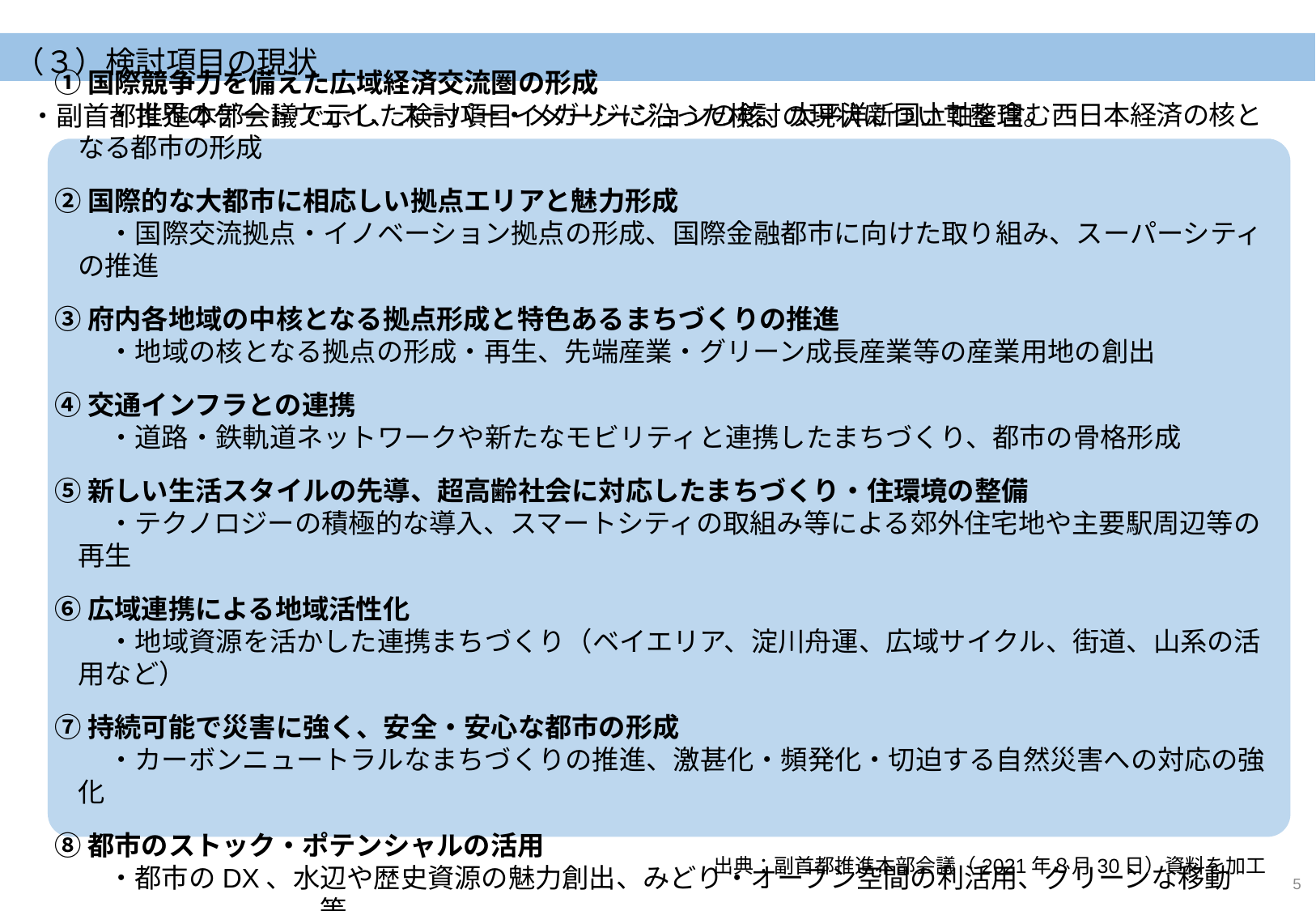

# （３）検討項目の現状
・副首都推進本部会議で示した検討項目イメージに沿った検討の現状について整理。
①国際競争力を備えた広域経済交流圏の形成
　　・世界のゲートウェイ、スーパー・メガリージョンの核、太平洋新国土軸を含む西日本経済の核となる都市の形成
②国際的な大都市に相応しい拠点エリアと魅力形成
　　・国際交流拠点・イノベーション拠点の形成、国際金融都市に向けた取り組み、スーパーシティの推進
③府内各地域の中核となる拠点形成と特色あるまちづくりの推進
　　・地域の核となる拠点の形成・再生、先端産業・グリーン成長産業等の産業用地の創出
④交通インフラとの連携
　　・道路・鉄軌道ネットワークや新たなモビリティと連携したまちづくり、都市の骨格形成
⑤新しい生活スタイルの先導、超高齢社会に対応したまちづくり・住環境の整備
　　・テクノロジーの積極的な導入、スマートシティの取組み等による郊外住宅地や主要駅周辺等の再生
⑥広域連携による地域活性化
　　・地域資源を活かした連携まちづくり（ベイエリア、淀川舟運、広域サイクル、街道、山系の活用など）
⑦持続可能で災害に強く、安全・安心な都市の形成
　　・カーボンニュートラルなまちづくりの推進、激甚化・頻発化・切迫する自然災害への対応の強化
⑧都市のストック・ポテンシャルの活用
　　・都市のDX、水辺や歴史資源の魅力創出、みどり・オープン空間の利活用、グリーンな移動　　　　　　　　　　等
　出典：副首都推進本部会議（2021年８月30日）資料を加工
5